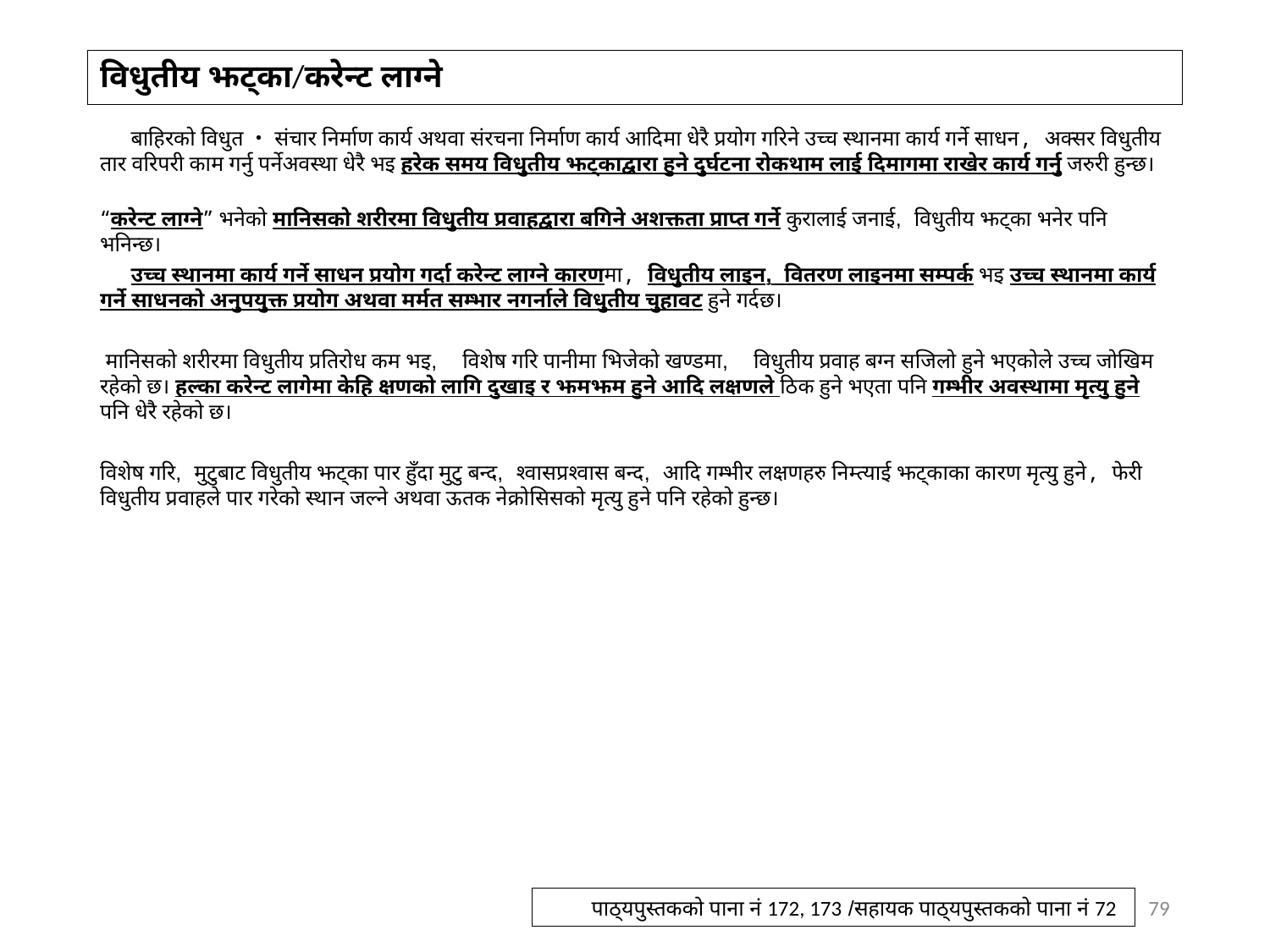

# विधुतीय झट्का/करेन्ट लाग्ने
　 बाहिरको विधुत・संचार निर्माण कार्य अथवा संरचना निर्माण कार्य आदिमा धेरै प्रयोग गरिने उच्च स्थानमा कार्य गर्ने साधन, अक्सर विधुतीय तार वरिपरी काम गर्नु पर्नेअवस्था धेरै भइ हरेक समय विधुतीय झट्काद्वारा हुने दुर्घटना रोकथाम लाई दिमागमा राखेर कार्य गर्नु जरुरी हुन्छ।

“करेन्ट लाग्ने” भनेको मानिसको शरीरमा विधुतीय प्रवाहद्वारा बगिने अशक्तता प्राप्त गर्ने कुरालाई जनाई, विधुतीय झट्का भनेर पनि भनिन्छ।
　 उच्च स्थानमा कार्य गर्ने साधन प्रयोग गर्दा करेन्ट लाग्ने कारणमा, विधुतीय लाइन, वितरण लाइनमा सम्पर्क भइ उच्च स्थानमा कार्य गर्ने साधनको अनुपयुक्त प्रयोग अथवा मर्मत सम्भार नगर्नाले विधुतीय चुहावट हुने गर्दछ।

 मानिसको शरीरमा विधुतीय प्रतिरोध कम भइ,  विशेष गरि पानीमा भिजेको खण्डमा,  विधुतीय प्रवाह बग्न सजिलो हुने भएकोले उच्च जोखिम रहेको छ। हल्का करेन्ट लागेमा केहि क्षणको लागि दुखाइ र झमझम हुने आदि लक्षणले ठिक हुने भएता पनि गम्भीर अवस्थामा मृत्यु हुने पनि धेरै रहेको छ।

विशेष गरि, मुटुबाट विधुतीय झट्का पार हुँदा मुटु बन्द, श्वासप्रश्वास बन्द, आदि गम्भीर लक्षणहरु निम्त्याई झट्काका कारण मृत्यु हुने, फेरी विधुतीय प्रवाहले पार गरेको स्थान जल्ने अथवा ऊतक नेक्रोसिसको मृत्यु हुने पनि रहेको हुन्छ।

79
पाठ्यपुस्तकको पाना नं 172, 173 /सहायक पाठ्यपुस्तकको पाना नं 72